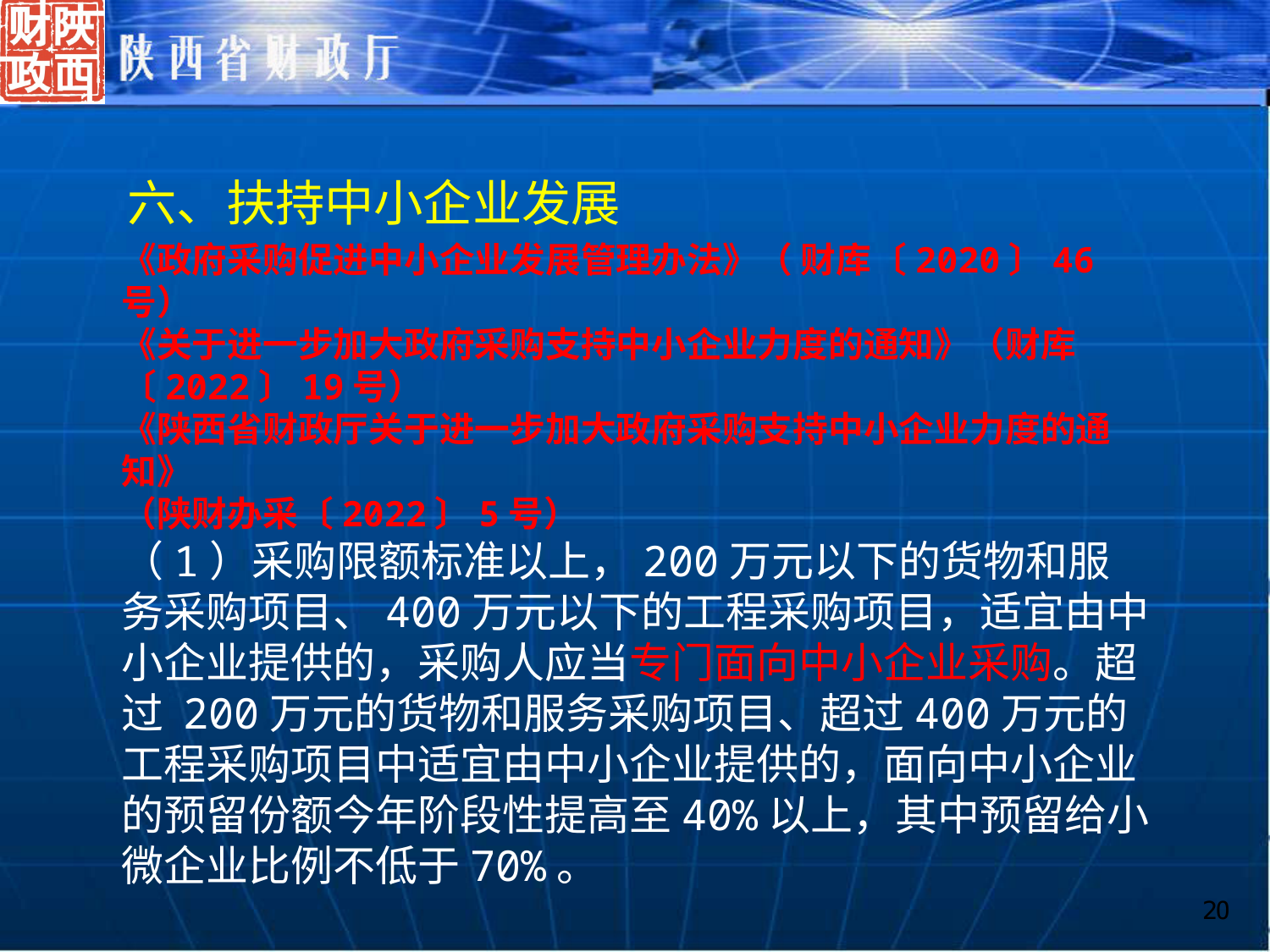

六、扶持中小企业发展
《政府采购促进中小企业发展管理办法》（ 财库〔2020〕46号）
《关于进一步加大政府采购支持中小企业力度的通知》（财库〔2022〕19号）
《陕西省财政厅关于进一步加大政府采购支持中小企业力度的通知》
（陕财办采〔2022〕5号）
（1）采购限额标准以上，200万元以下的货物和服务采购项目、400万元以下的工程采购项目，适宜由中小企业提供的，采购人应当专门面向中小企业采购。超过 200万元的货物和服务采购项目、超过400万元的工程采购项目中适宜由中小企业提供的，面向中小企业的预留份额今年阶段性提高至40%以上，其中预留给小微企业比例不低于70%。
20